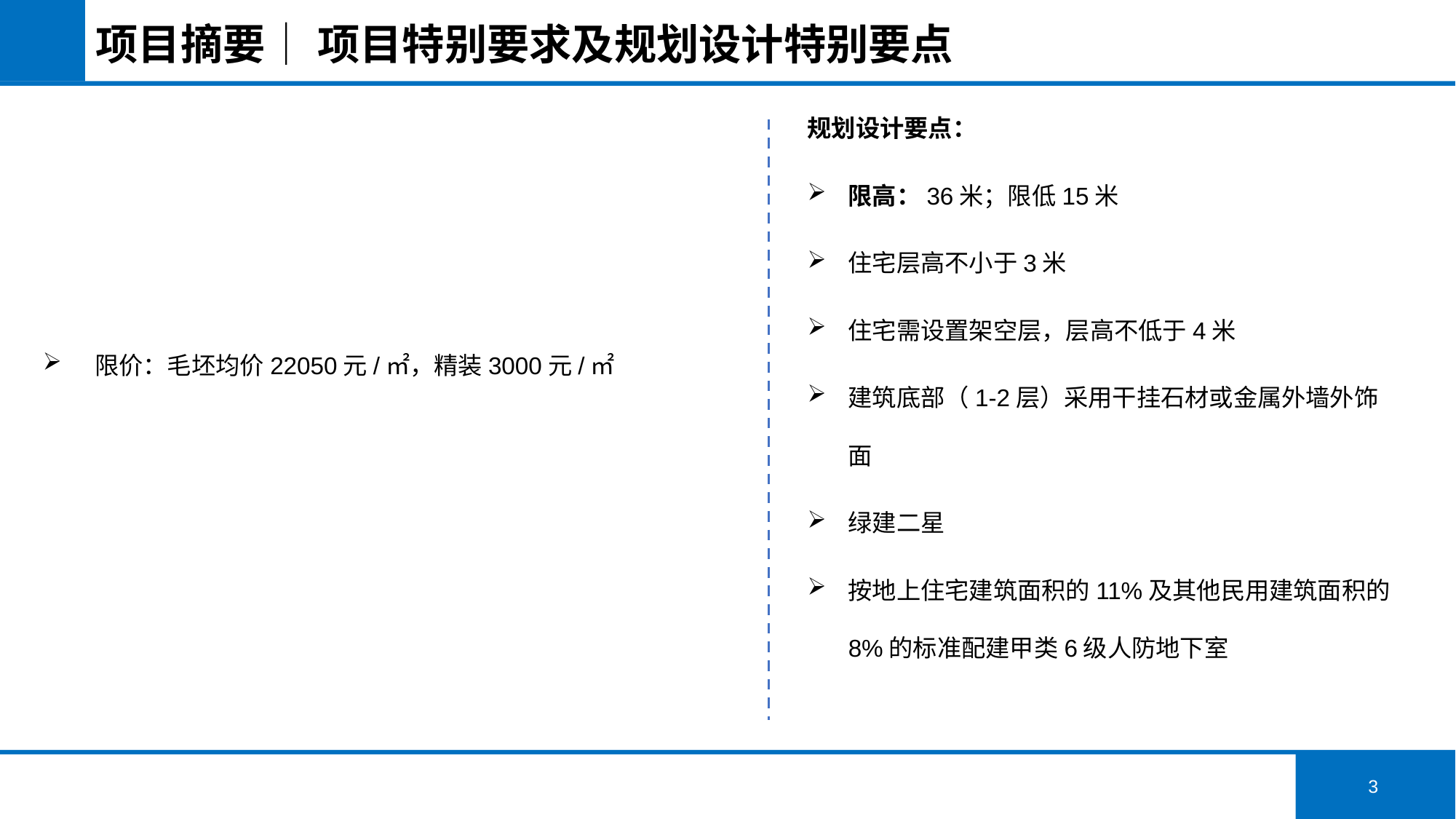

# 项目摘要│ 项目特别要求及规划设计特别要点

 限价：毛坯均价22050元/㎡，精装3000元/㎡

规划设计要点：
限高：36米；限低15米
住宅层高不小于3米
住宅需设置架空层，层高不低于4米
建筑底部（1-2层）采用干挂石材或金属外墙外饰面
绿建二星
按地上住宅建筑面积的11%及其他民用建筑面积的8%的标准配建甲类6级人防地下室

3